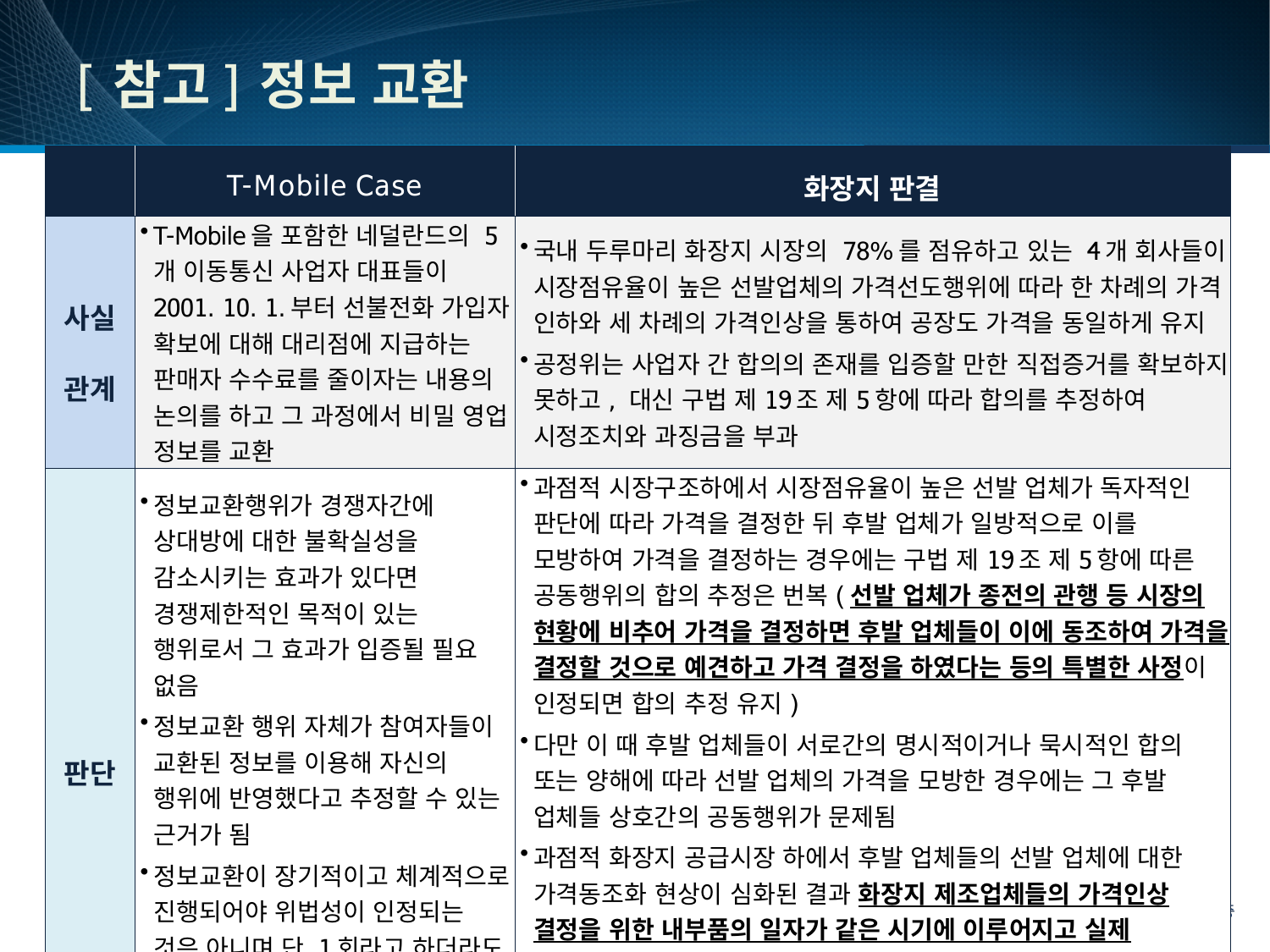

# [참고]정보 교환
|  | T-Mobile Case | 화장지 판결 |
| --- | --- | --- |
| 사실 관계 | T-Mobile을 포함한 네덜란드의 5개 이동통신 사업자 대표들이 2001. 10. 1.부터 선불전화 가입자 확보에 대해 대리점에 지급하는 판매자 수수료를 줄이자는 내용의 논의를 하고 그 과정에서 비밀 영업 정보를 교환 | 국내 두루마리 화장지 시장의 78%를 점유하고 있는 4개 회사들이 시장점유율이 높은 선발업체의 가격선도행위에 따라 한 차례의 가격 인하와 세 차례의 가격인상을 통하여 공장도 가격을 동일하게 유지 공정위는 사업자 간 합의의 존재를 입증할 만한 직접증거를 확보하지 못하고, 대신 구법 제19조 제5항에 따라 합의를 추정하여 시정조치와 과징금을 부과 |
| 판단 | 정보교환행위가 경쟁자간에 상대방에 대한 불확실성을 감소시키는 효과가 있다면 경쟁제한적인 목적이 있는 행위로서 그 효과가 입증될 필요 없음 정보교환 행위 자체가 참여자들이 교환된 정보를 이용해 자신의 행위에 반영했다고 추정할 수 있는 근거가 됨 정보교환이 장기적이고 체계적으로 진행되어야 위법성이 인정되는 것은 아니며 단 1회라고 하더라도 해당 시장에서 경쟁제한적인 효과가 있다면 위법함 | 과점적 시장구조하에서 시장점유율이 높은 선발 업체가 독자적인 판단에 따라 가격을 결정한 뒤 후발 업체가 일방적으로 이를 모방하여 가격을 결정하는 경우에는 구법 제19조 제5항에 따른 공동행위의 합의 추정은 번복(선발 업체가 종전의 관행 등 시장의 현황에 비추어 가격을 결정하면 후발 업체들이 이에 동조하여 가격을 결정할 것으로 예견하고 가격 결정을 하였다는 등의 특별한 사정이 인정되면 합의 추정 유지) 다만 이 때 후발 업체들이 서로간의 명시적이거나 묵시적인 합의 또는 양해에 따라 선발 업체의 가격을 모방한 경우에는 그 후발 업체들 상호간의 공동행위가 문제됨 과점적 화장지 공급시장 하에서 후발 업체들의 선발 업체에 대한 가격동조화 현상이 심화된 결과 화장지 제조업체들의 가격인상 결정을 위한 내부품의 일자가 같은 시기에 이루어지고 실제 가격인상시기도 같은 날로 결정되기까지 하였다면, 후발 업체의 가격결정행위는 선발 업체의 가격 결정을 일방적으로 모방한 것으로는 보기는 어려움 |

16